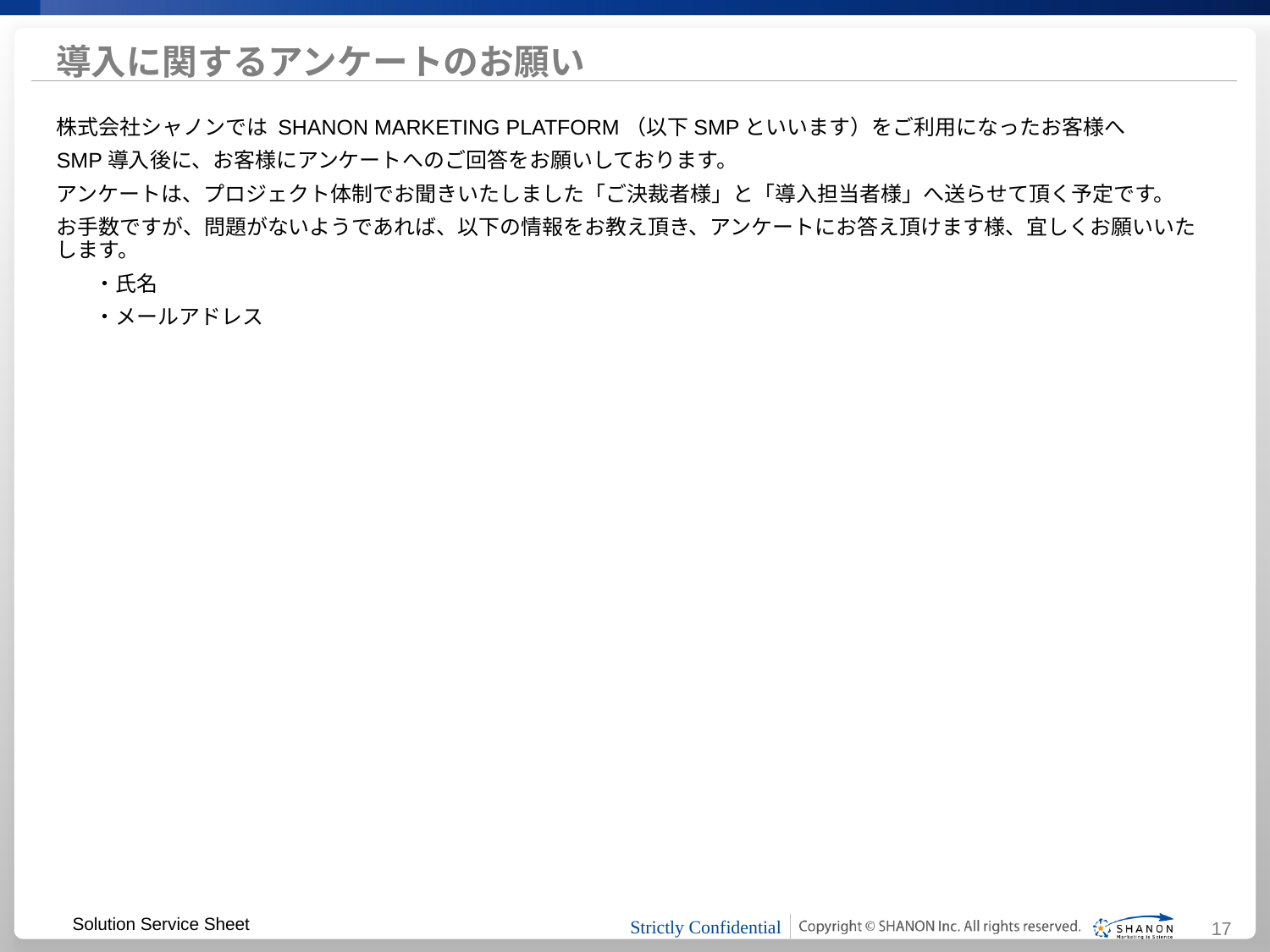

# 導入に関するアンケートのお願い
株式会社シャノンでは SHANON MARKETING PLATFORM（以下SMPといいます）をご利用になったお客様へ
SMP導入後に、お客様にアンケートへのご回答をお願いしております。
アンケートは、プロジェクト体制でお聞きいたしました「ご決裁者様」と「導入担当者様」へ送らせて頂く予定です。
お手数ですが、問題がないようであれば、以下の情報をお教え頂き、アンケートにお答え頂けます様、宜しくお願いいたします。
・氏名
・メールアドレス
17